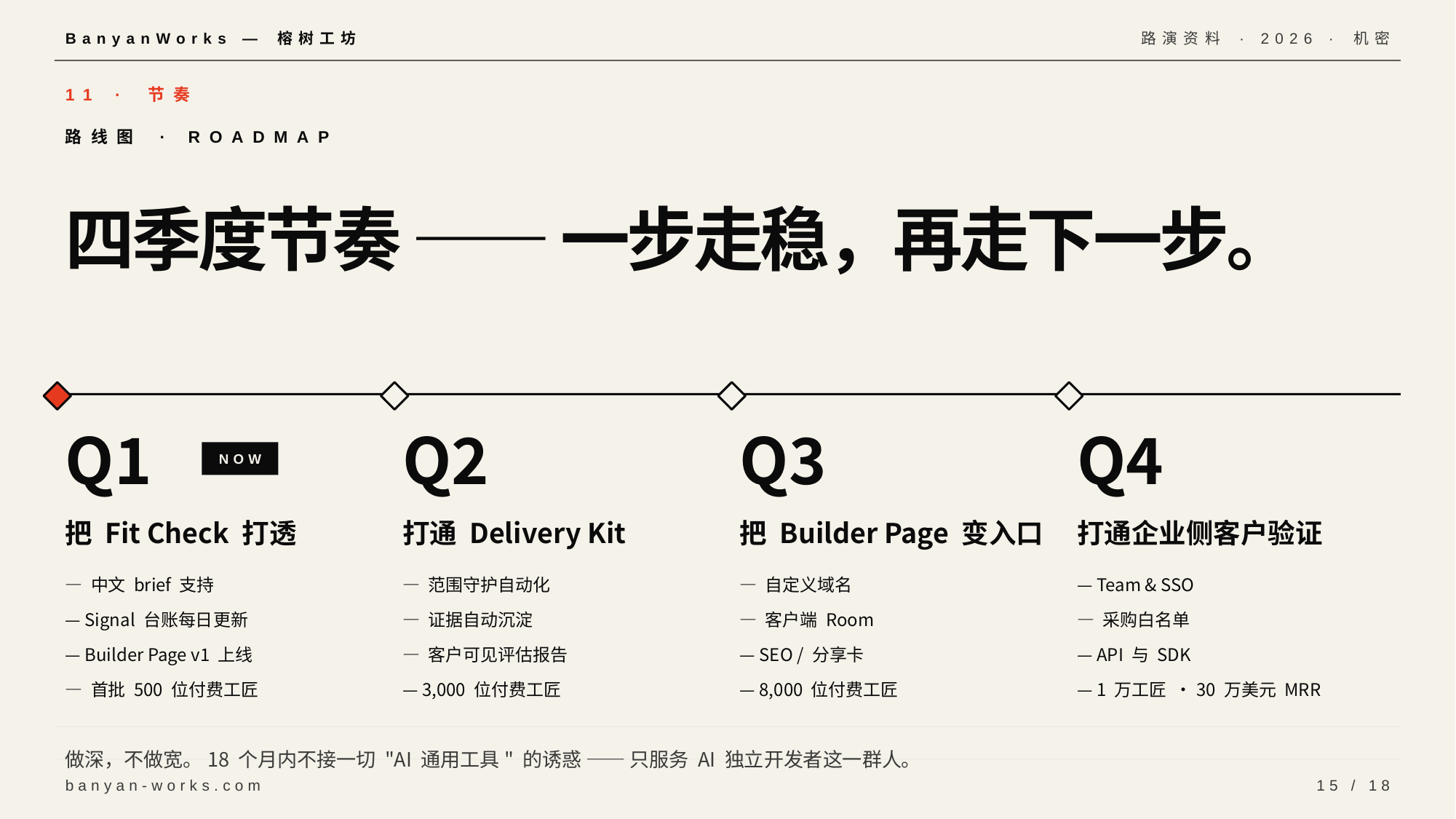

BanyanWorks — 榕树工坊
路演资料 · 2026 · 机密

11 · 节奏
路线图 · ROADMAP
四季度节奏 —— 一步走稳，再走下一步。

Q1
Q2
Q3
Q4

NOW
把 Fit Check 打透
打通 Delivery Kit
把 Builder Page 变入口
打通企业侧客户验证
— 中文 brief 支持
— 范围守护自动化
— 自定义域名
— Team & SSO
— Signal 台账每日更新
— 证据自动沉淀
— 客户端 Room
— 采购白名单
— Builder Page v1 上线
— 客户可见评估报告
— SEO / 分享卡
— API 与 SDK
— 首批 500 位付费工匠
— 3,000 位付费工匠
— 8,000 位付费工匠
— 1 万工匠 · 30 万美元 MRR

做深，不做宽。18 个月内不接一切 "AI 通用工具" 的诱惑 —— 只服务 AI 独立开发者这一群人。

banyan-works.com
15 / 18